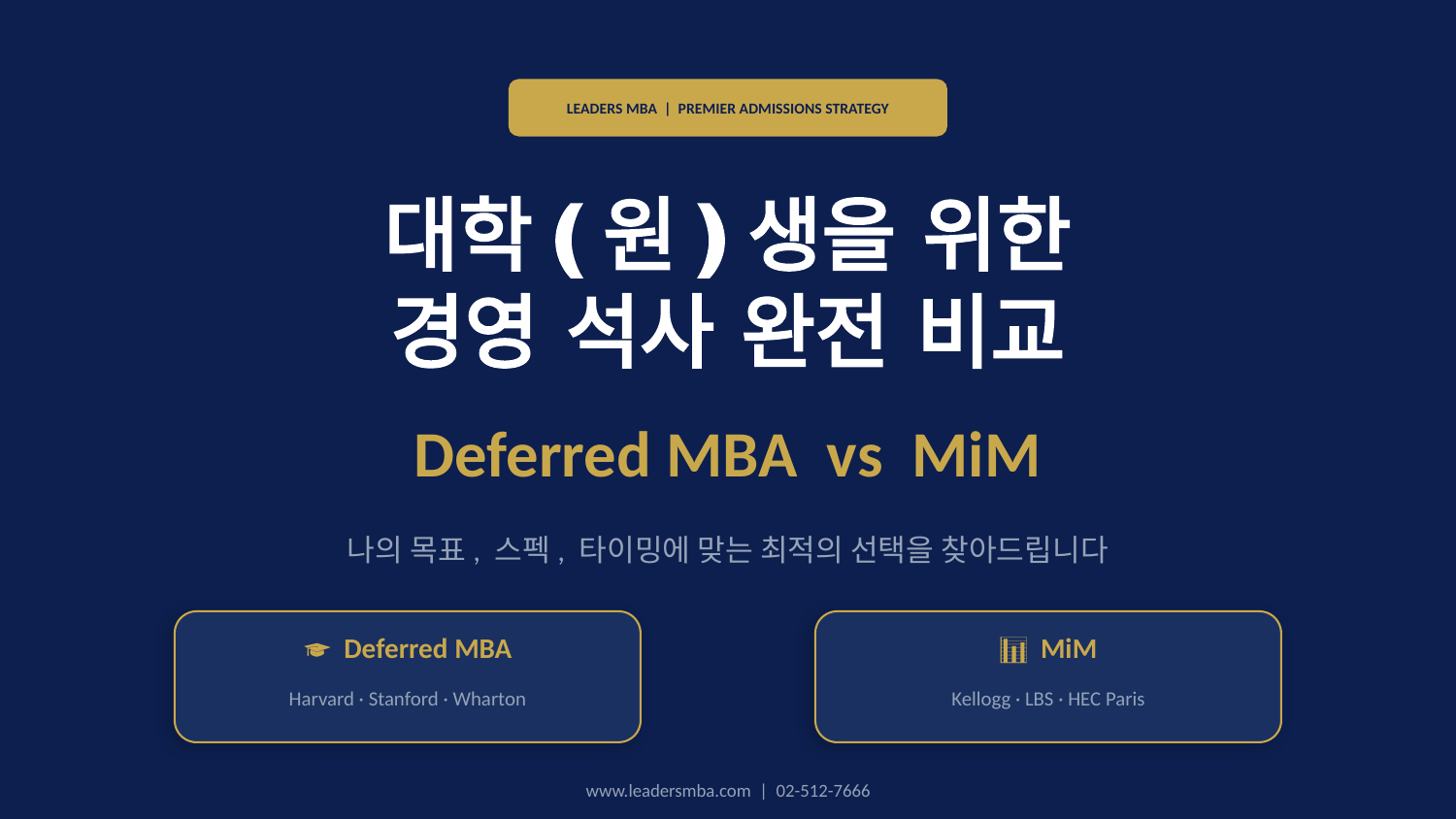

LEADERS MBA  |  PREMIER ADMISSIONS STRATEGY
대학(원)생을 위한
경영 석사 완전 비교
Deferred MBA  vs  MiM
나의 목표, 스펙, 타이밍에 맞는 최적의 선택을 찾아드립니다

🎓  Deferred MBA
📊  MiM
Harvard · Stanford · Wharton
Kellogg · LBS · HEC Paris
www.leadersmba.com  |  02-512-7666